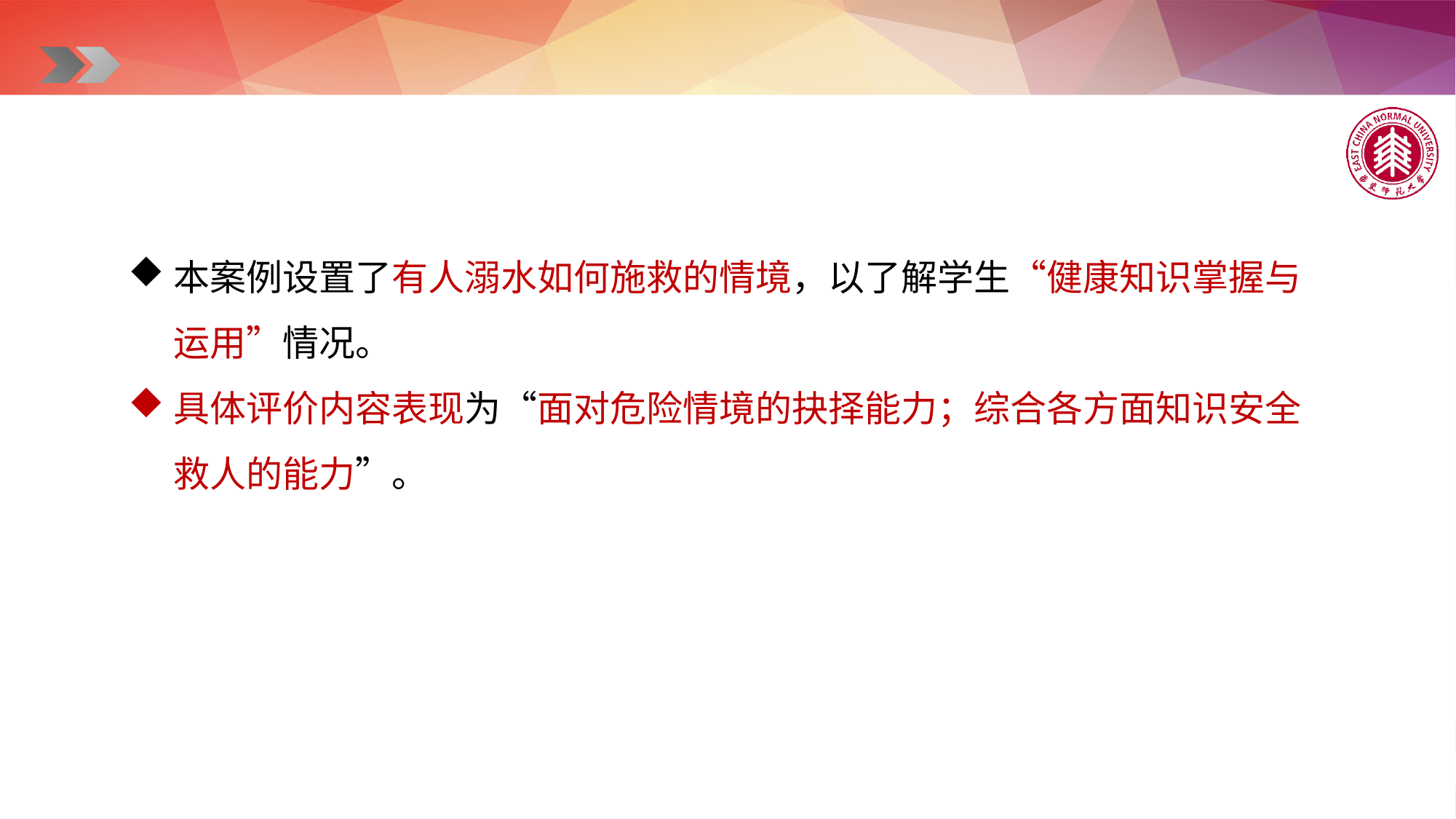

本案例设置了有人溺水如何施救的情境，以了解学生“健康知识掌握与运用”情况。
具体评价内容表现为“面对危险情境的抉择能力；综合各方面知识安全救人的能力”。